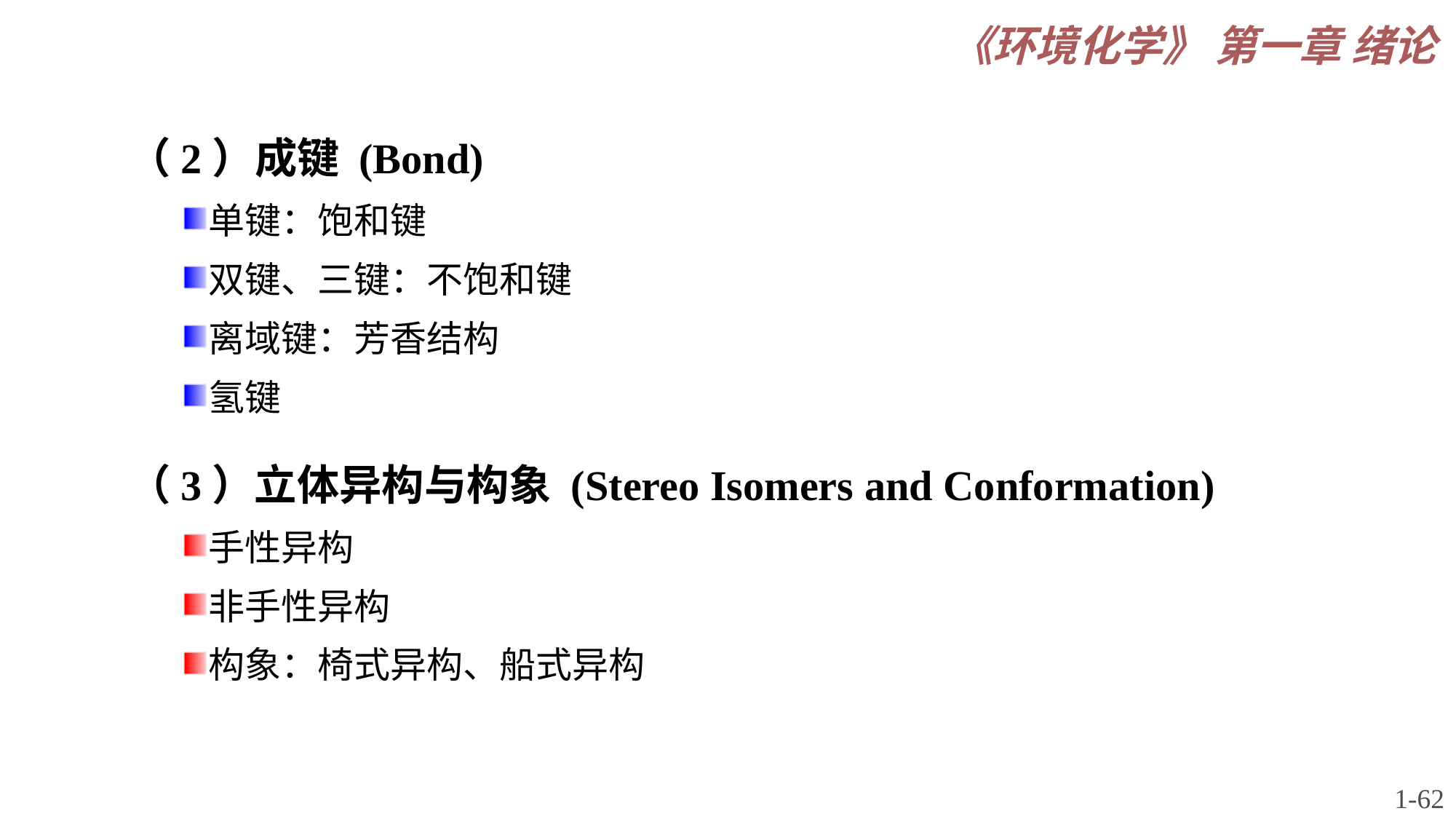

《环境化学》 第一章 绪论
（2）成键 (Bond)
单键：饱和键
双键、三键：不饱和键
离域键：芳香结构
氢键

（3）立体异构与构象 (Stereo Isomers and Conformation)
手性异构
非手性异构
构象：椅式异构、船式异构
1-62